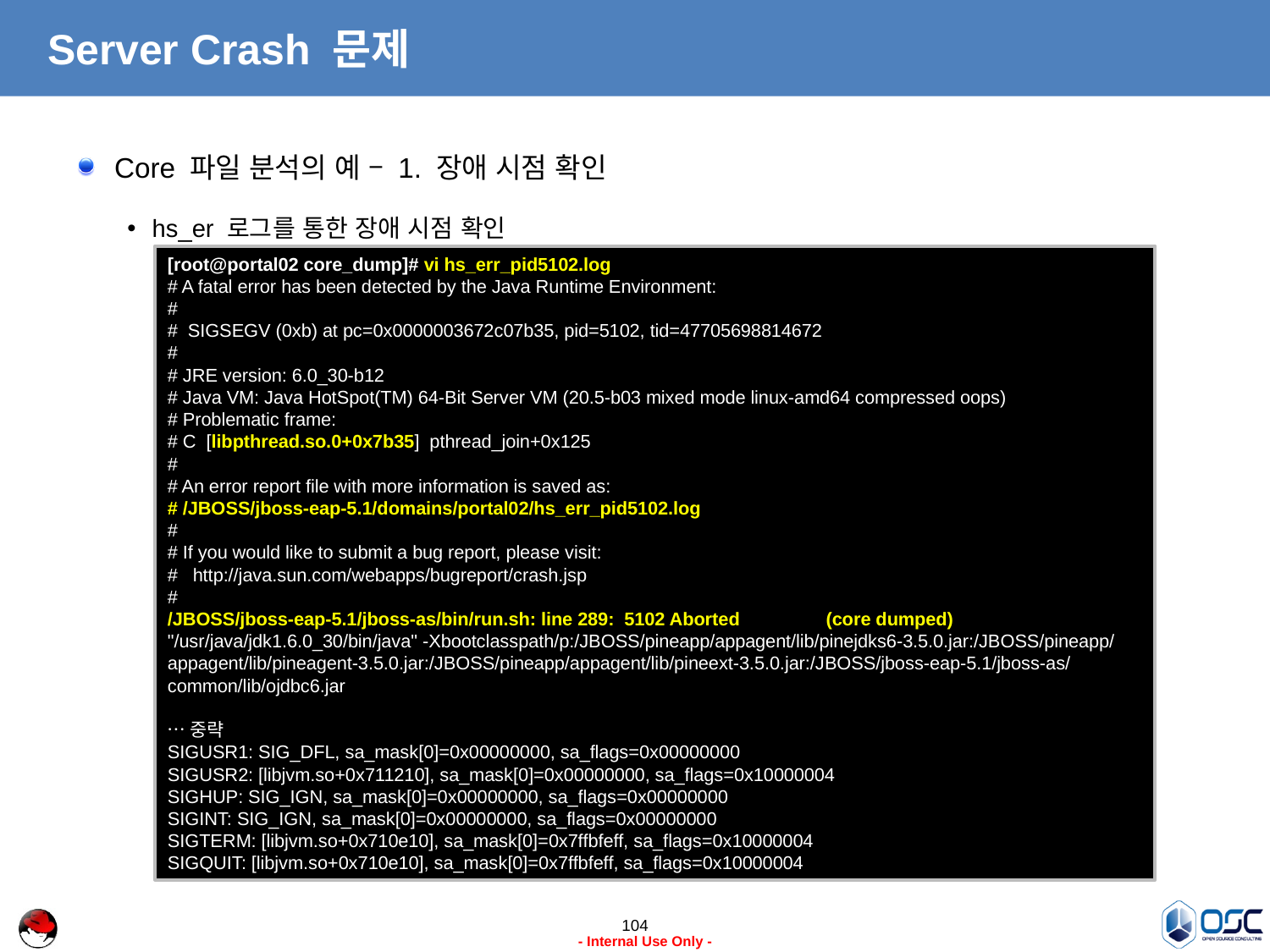

# Server Crash 문제
Core 파일 분석의 예 – 1. 장애 시점 확인
hs_er 로그를 통한 장애 시점 확인

[root@portal02 core_dump]# vi hs_err_pid5102.log
# A fatal error has been detected by the Java Runtime Environment:
#
#  SIGSEGV (0xb) at pc=0x0000003672c07b35, pid=5102, tid=47705698814672
#
# JRE version: 6.0_30-b12
# Java VM: Java HotSpot(TM) 64-Bit Server VM (20.5-b03 mixed mode linux-amd64 compressed oops)
# Problematic frame:
# C  [libpthread.so.0+0x7b35]  pthread_join+0x125
#
# An error report file with more information is saved as:
# /JBOSS/jboss-eap-5.1/domains/portal02/hs_err_pid5102.log
#
# If you would like to submit a bug report, please visit:
#   http://java.sun.com/webapps/bugreport/crash.jsp
#
/JBOSS/jboss-eap-5.1/jboss-as/bin/run.sh: line 289:  5102 Aborted                 (core dumped) "/usr/java/jdk1.6.0_30/bin/java" -Xbootclasspath/p:/JBOSS/pineapp/appagent/lib/pinejdks6-3.5.0.jar:/JBOSS/pineapp/appagent/lib/pineagent-3.5.0.jar:/JBOSS/pineapp/appagent/lib/pineext-3.5.0.jar:/JBOSS/jboss-eap-5.1/jboss-as/common/lib/ojdbc6.jar

…중략
SIGUSR1: SIG_DFL, sa_mask[0]=0x00000000, sa_flags=0x00000000
SIGUSR2: [libjvm.so+0x711210], sa_mask[0]=0x00000000, sa_flags=0x10000004
SIGHUP: SIG_IGN, sa_mask[0]=0x00000000, sa_flags=0x00000000
SIGINT: SIG_IGN, sa_mask[0]=0x00000000, sa_flags=0x00000000
SIGTERM: [libjvm.so+0x710e10], sa_mask[0]=0x7ffbfeff, sa_flags=0x10000004
SIGQUIT: [libjvm.so+0x710e10], sa_mask[0]=0x7ffbfeff, sa_flags=0x10000004